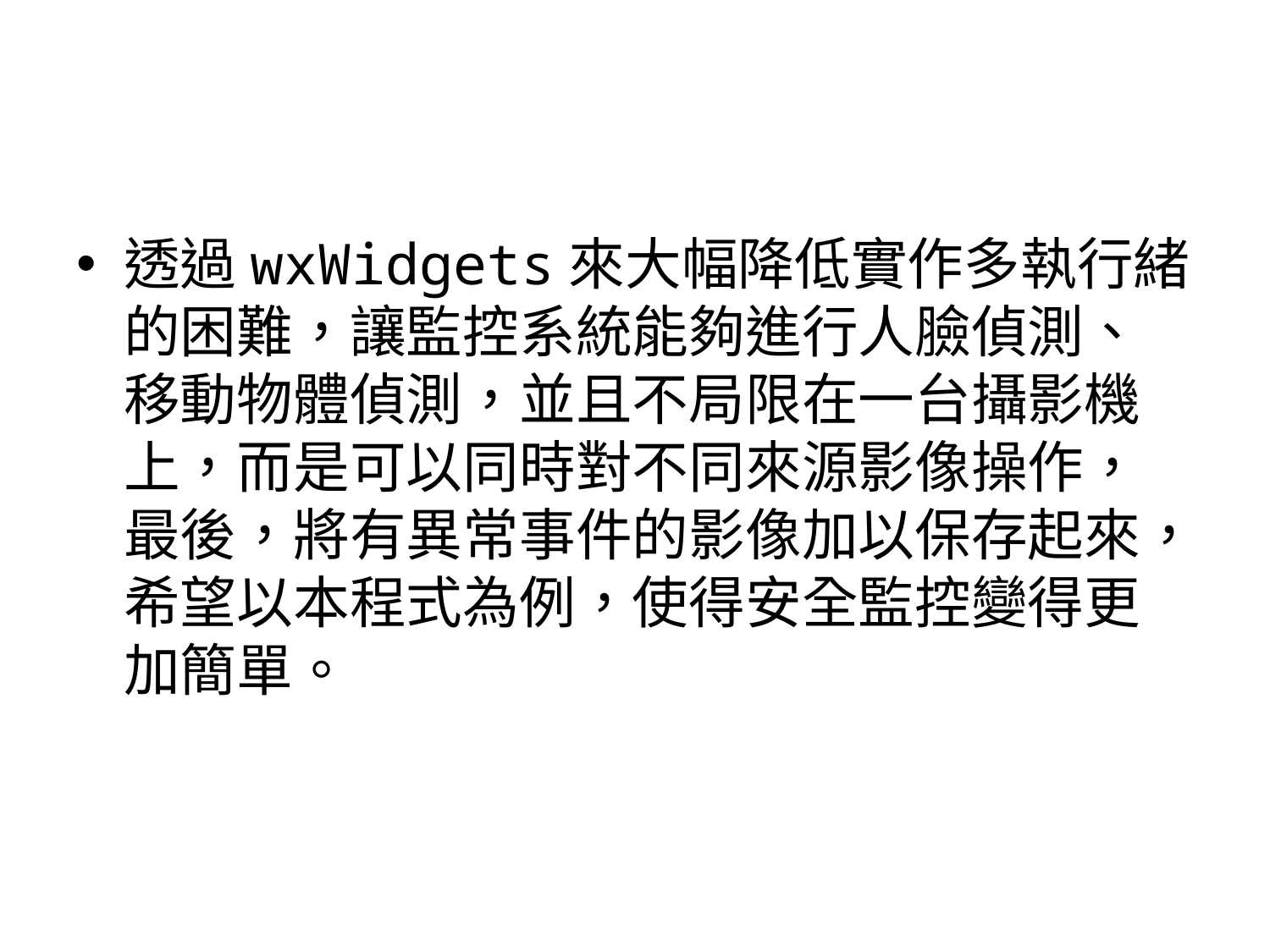

#
透過wxWidgets來大幅降低實作多執行緒的困難，讓監控系統能夠進行人臉偵測、移動物體偵測，並且不局限在一台攝影機上，而是可以同時對不同來源影像操作，最後，將有異常事件的影像加以保存起來，希望以本程式為例，使得安全監控變得更加簡單。